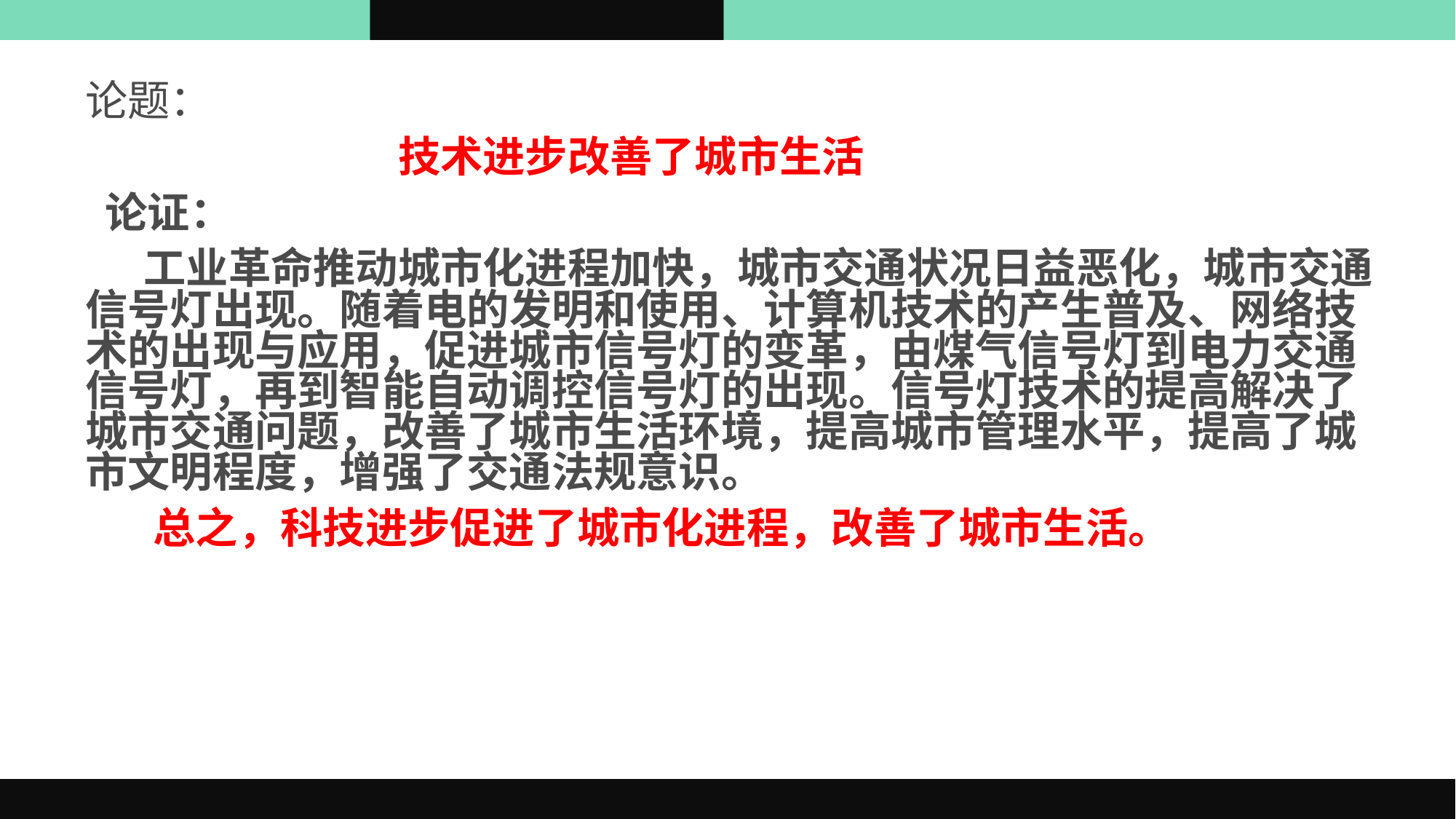

论题：
                                技术进步改善了城市生活
 论证：
     工业革命推动城市化进程加快，城市交通状况日益恶化，城市交通信号灯出现。随着电的发明和使用、计算机技术的产生普及、网络技术的出现与应用，促进城市信号灯的变革，由煤气信号灯到电力交通信号灯，再到智能自动调控信号灯的出现。信号灯技术的提高解决了城市交通问题，改善了城市生活环境，提高城市管理水平，提高了城市文明程度，增强了交通法规意识。
      总之，科技进步促进了城市化进程，改善了城市生活。